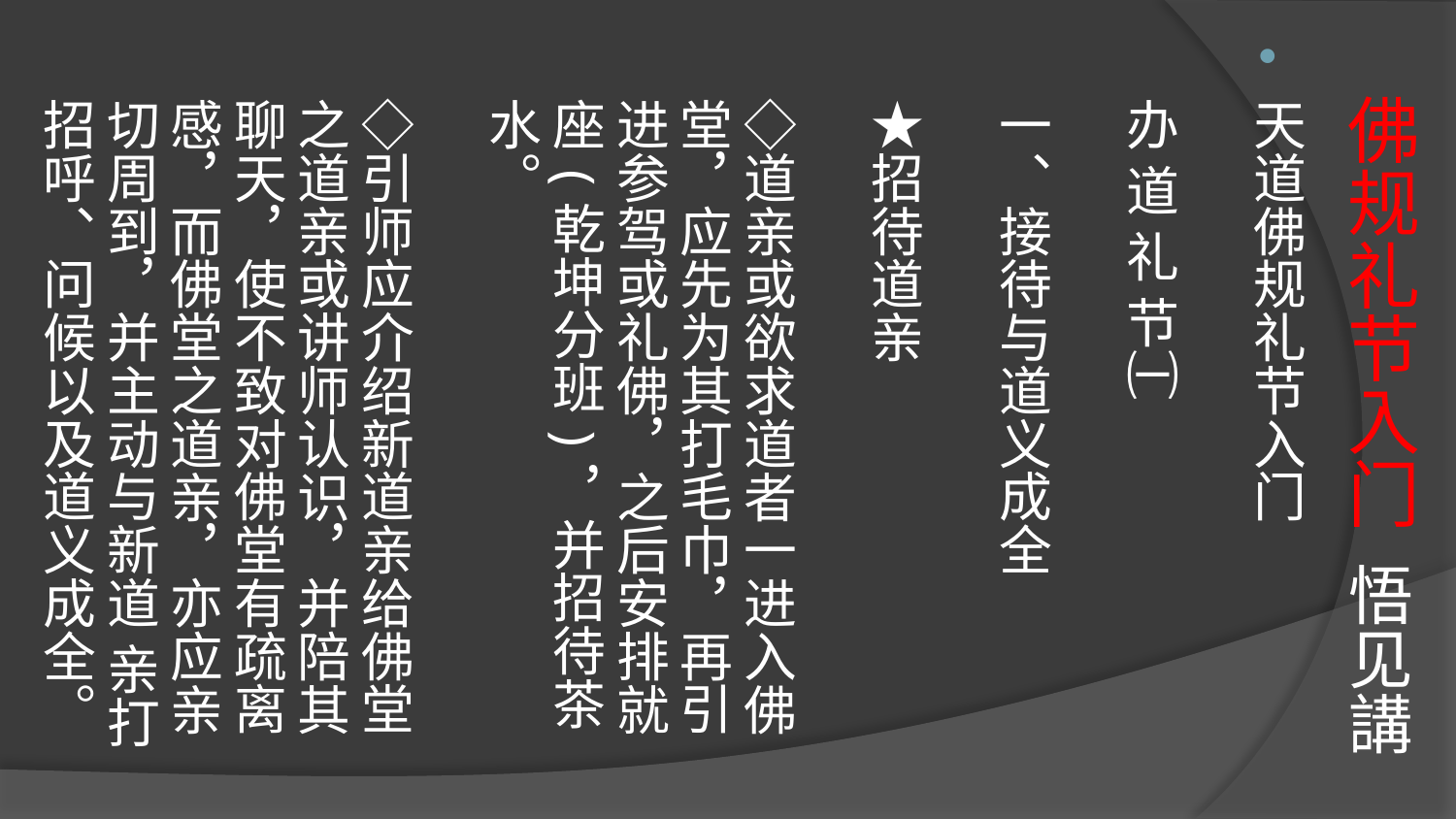

# 佛规礼节入门  悟见講
天道佛规礼节入门
办 道 礼 节㈠
一、接待与道义成全
★招待道亲
◇道亲或欲求道者一进入佛堂，应先为其打毛巾，再引进参驾或礼佛，之后安排就座(乾坤分班)，并招待茶水。
◇引师应介绍新道亲给佛堂之道亲或讲师认识，并陪其聊天，使不致对佛堂有疏离感，而佛堂之道亲，亦应亲切周到，并主动与新道 亲打招呼、问候以及道义成全。